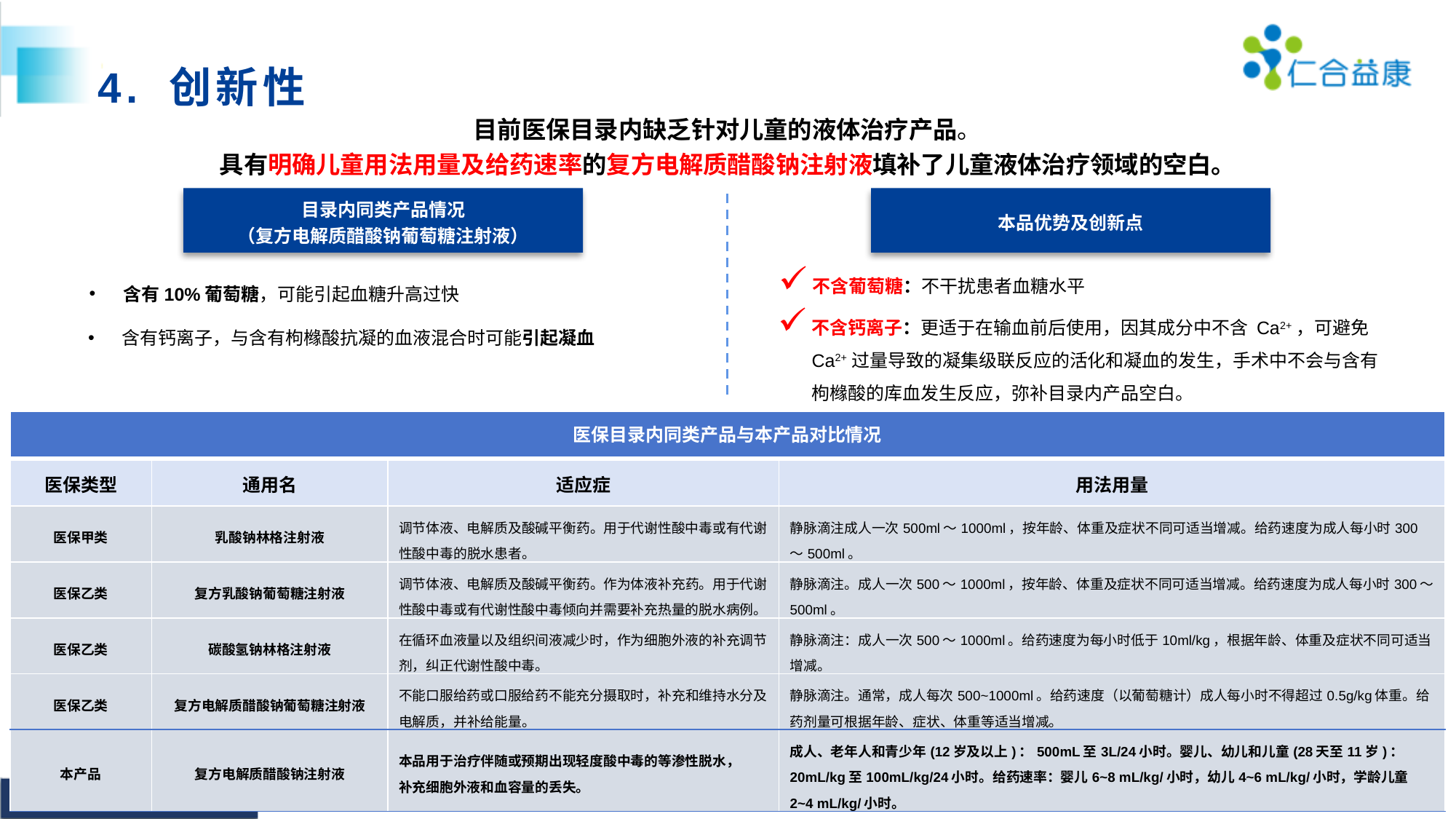

4. 创新性
目前医保目录内缺乏针对儿童的液体治疗产品。
具有明确儿童用法用量及给药速率的复方电解质醋酸钠注射液填补了儿童液体治疗领域的空白。
目录内同类产品情况
（复方电解质醋酸钠葡萄糖注射液）
本品优势及创新点
不含葡萄糖：不干扰患者血糖水平
含有10%葡萄糖，可能引起血糖升高过快
不含钙离子：更适于在输血前后使用，因其成分中不含 Ca2+，可避免 Ca2+过量导致的凝集级联反应的活化和凝血的发生，手术中不会与含有枸橼酸的库血发生反应，弥补目录内产品空白。
含有钙离子，与含有枸橼酸抗凝的血液混合时可能引起凝血
| 医保目录内同类产品与本产品对比情况 |  |  |  |
| --- | --- | --- | --- |
| 医保类型 | 通用名 | 适应症 | 用法用量 |
| 医保甲类 | 乳酸钠林格注射液 | 调节体液、电解质及酸碱平衡药。用于代谢性酸中毒或有代谢性酸中毒的脱水患者。 | 静脉滴注成人一次500ml～1000ml，按年龄、体重及症状不同可适当增减。给药速度为成人每小时300～500ml。 |
| 医保乙类 | 复方乳酸钠葡萄糖注射液 | 调节体液、电解质及酸碱平衡药。作为体液补充药。用于代谢性酸中毒或有代谢性酸中毒倾向并需要补充热量的脱水病例。 | 静脉滴注。成人一次500～1000ml，按年龄、体重及症状不同可适当增减。给药速度为成人每小时300～500ml。 |
| 医保乙类 | 碳酸氢钠林格注射液 | 在循环血液量以及组织间液减少时，作为细胞外液的补充调节剂，纠正代谢性酸中毒。 | 静脉滴注：成人一次500〜1000ml。给药速度为每小时低于10ml/kg，根据年龄、体重及症状不同可适当增减。 |
| 医保乙类 | 复方电解质醋酸钠葡萄糖注射液 | 不能口服给药或口服给药不能充分摄取时，补充和维持水分及电解质，并补给能量。 | 静脉滴注。通常，成人每次500~1000ml。给药速度（以葡萄糖计）成人每小时不得超过0.5g/kg体重。给药剂量可根据年龄、症状、体重等适当增减。 |
| 本产品 | 复方电解质醋酸钠注射液 | 本品用于治疗伴随或预期出现轻度酸中毒的等渗性脱水， 补充细胞外液和血容量的丢失。 | 成人、老年人和青少年(12岁及以上)：500mL至3L/24小时。婴儿、幼儿和儿童(28天至11岁)：20mL/kg至100mL/kg/24小时。给药速率：婴儿6~8 mL/kg/小时，幼儿4~6 mL/kg/小时，学龄儿童2~4 mL/kg/小时。 |